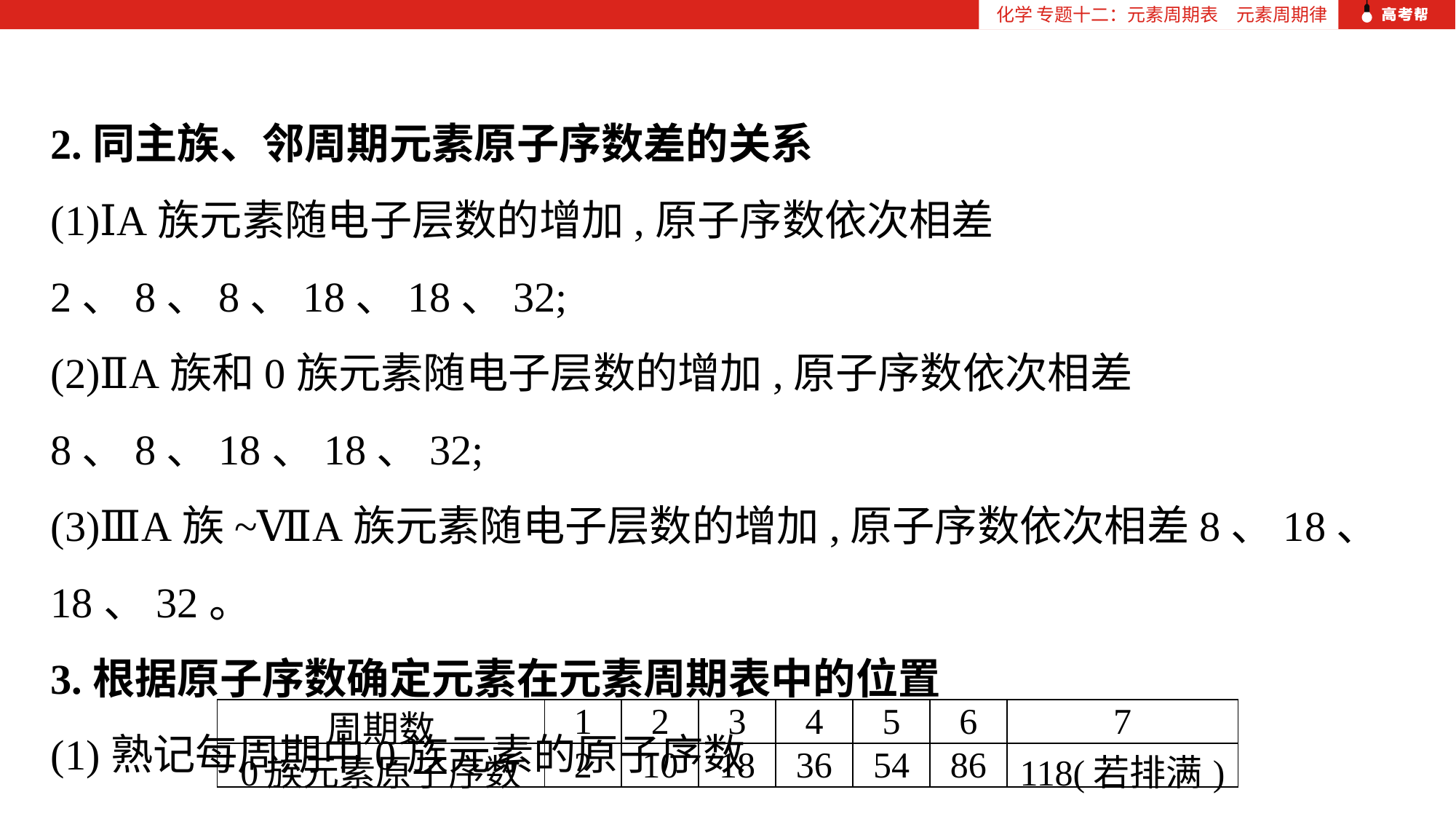

化学 专题十二：元素周期表　元素周期律
2.同主族、邻周期元素原子序数差的关系
(1)ⅠA族元素随电子层数的增加,原子序数依次相差2、8、8、18、18、32;
(2)ⅡA族和0族元素随电子层数的增加,原子序数依次相差8、8、18、18、32;
(3)ⅢA族~ⅦA族元素随电子层数的增加,原子序数依次相差8、18、18、32。
3.根据原子序数确定元素在元素周期表中的位置
(1)熟记每周期中0族元素的原子序数
| 周期数 | 1 | 2 | 3 | 4 | 5 | 6 | 7 |
| --- | --- | --- | --- | --- | --- | --- | --- |
| 0族元素原子序数 | 2 | 10 | 18 | 36 | 54 | 86 | 118(若排满) |